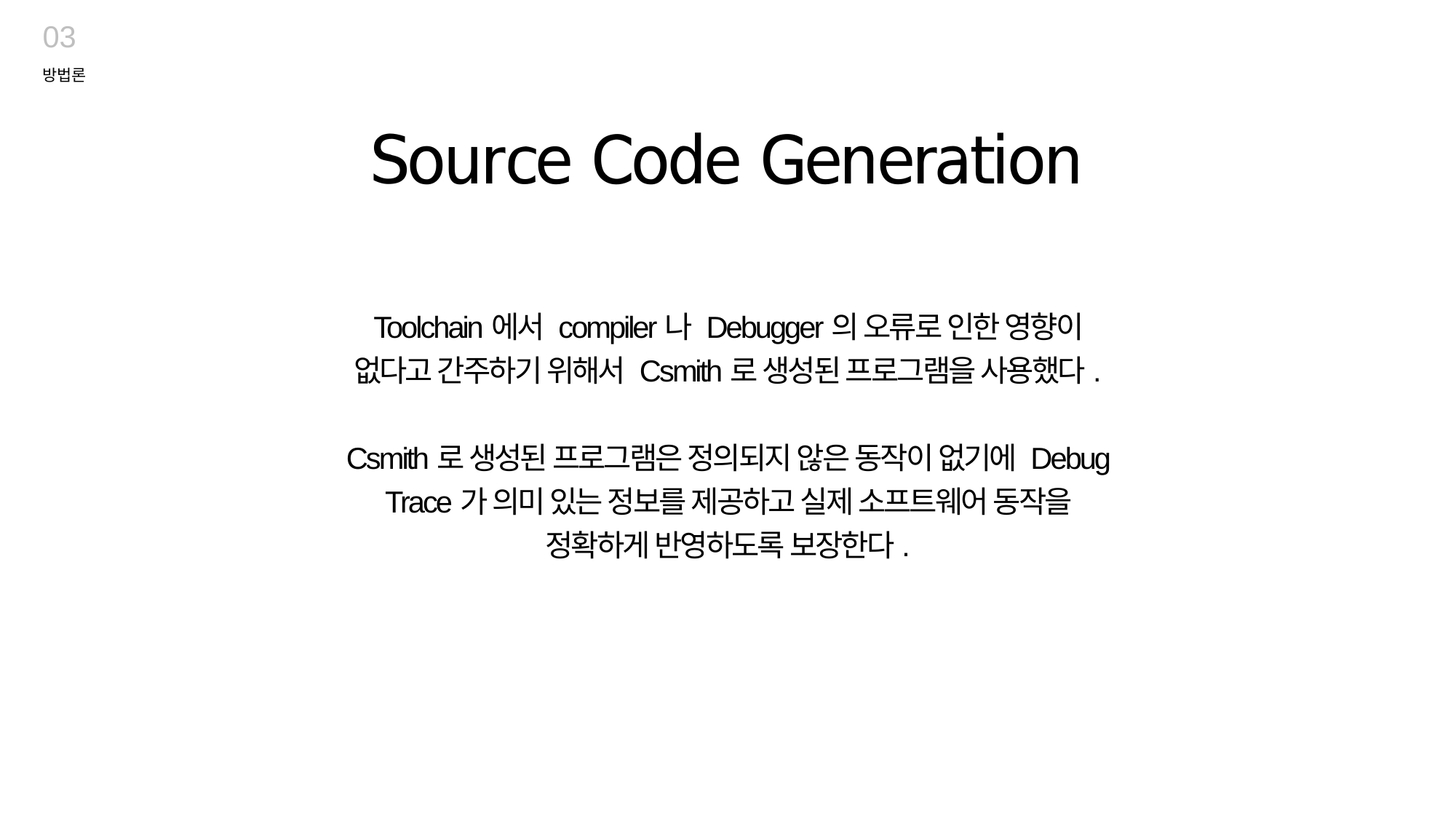

03
방법론
Source Code Generation
Toolchain에서 compiler나 Debugger의 오류로 인한 영향이 없다고 간주하기 위해서 Csmith로 생성된 프로그램을 사용했다.

Csmith로 생성된 프로그램은 정의되지 않은 동작이 없기에 Debug Trace가 의미 있는 정보를 제공하고 실제 소프트웨어 동작을 정확하게 반영하도록 보장한다.